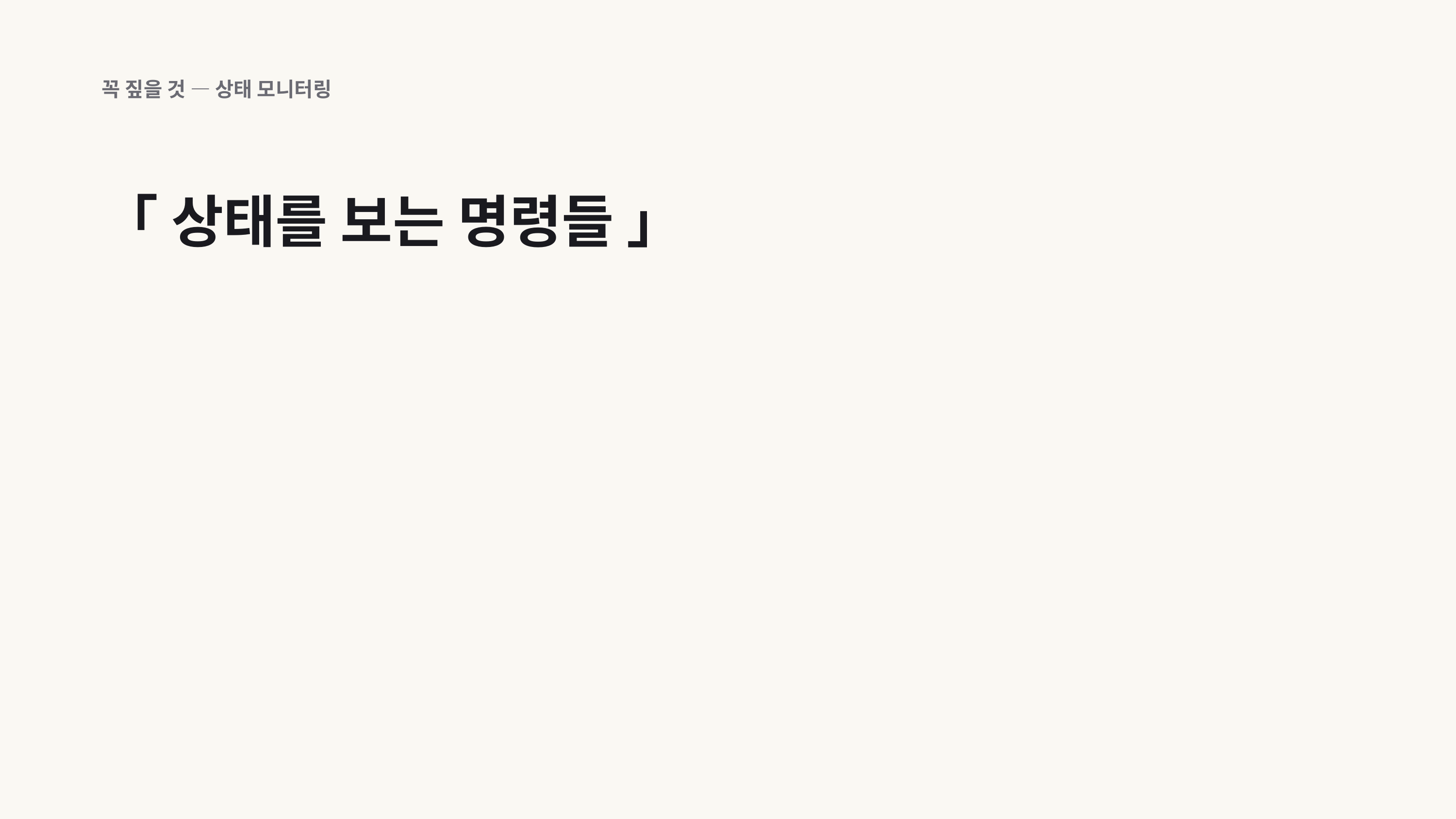

꼭 짚을 것 — 상태 모니터링
「 상태를 보는 명령들 」